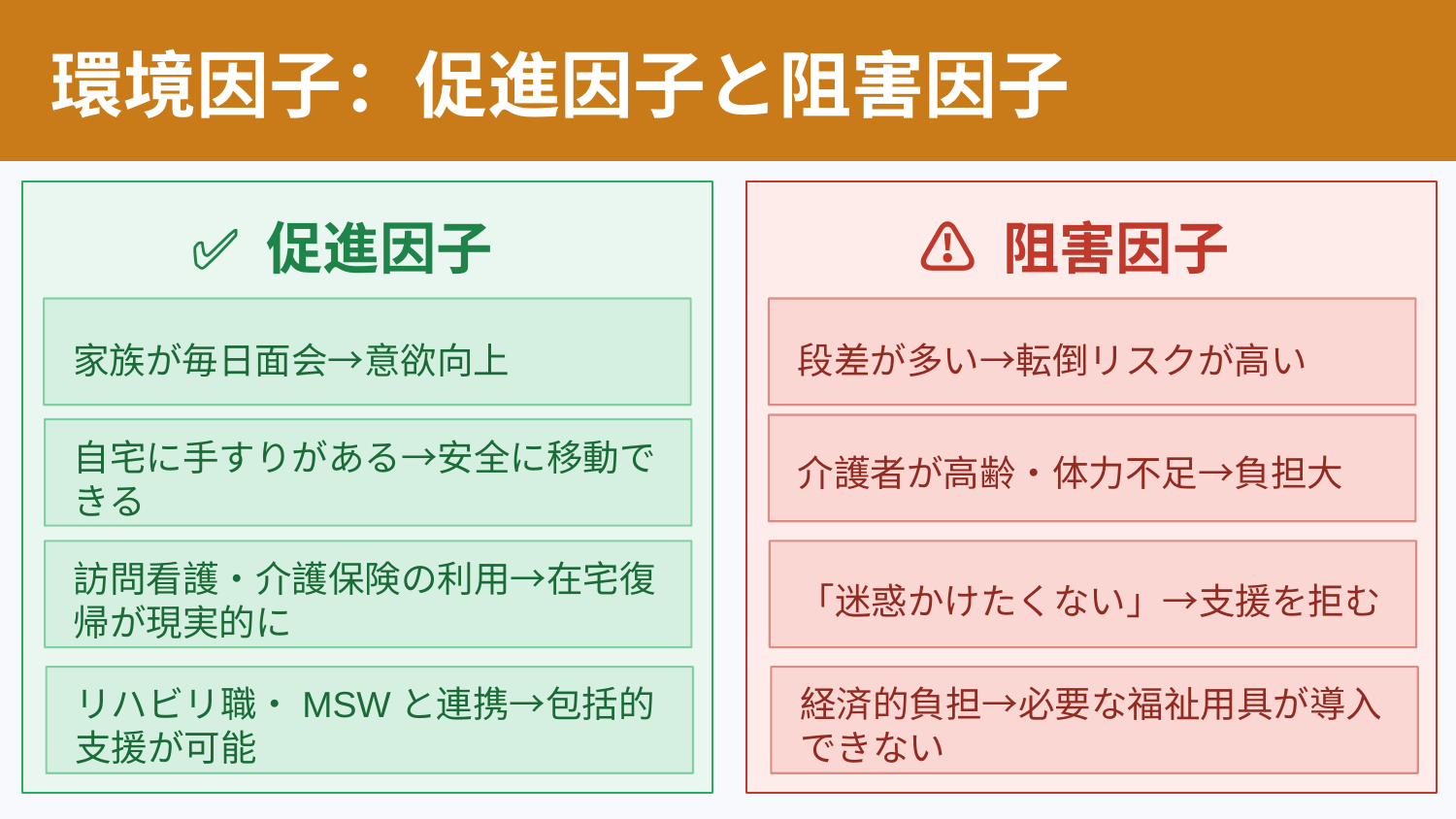

環境因子：促進因子と阻害因子

✅ 促進因子
⚠ 阻害因子

家族が毎日面会→意欲向上
段差が多い→転倒リスクが高い

介護者が高齢・体力不足→負担大
自宅に手すりがある→安全に移動できる

訪問看護・介護保険の利用→在宅復帰が現実的に
「迷惑かけたくない」→支援を拒む

リハビリ職・MSWと連携→包括的支援が可能
経済的負担→必要な福祉用具が導入できない